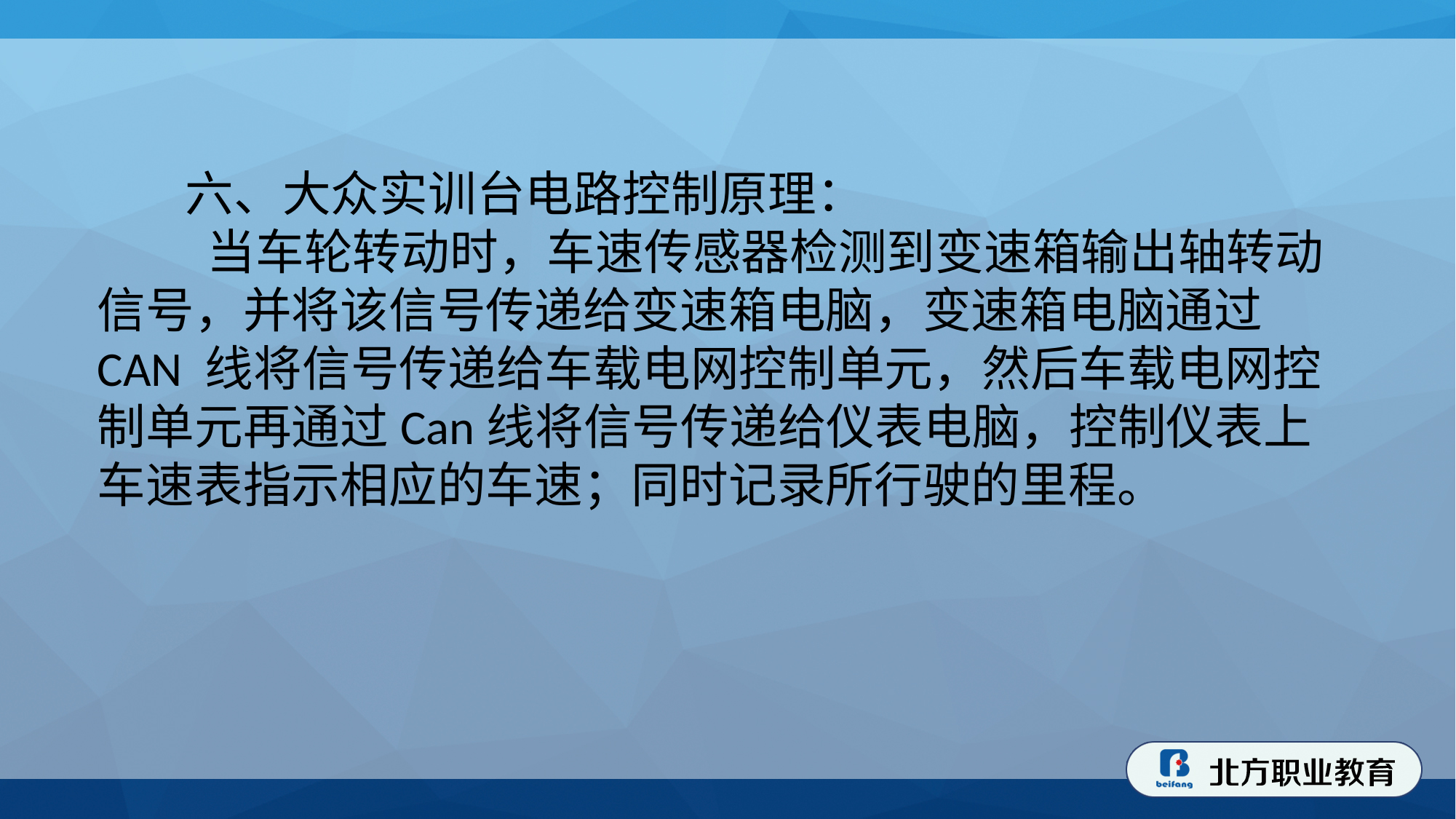

六、大众实训台电路控制原理：
         当车轮转动时，车速传感器检测到变速箱输出轴转动信号，并将该信号传递给变速箱电脑，变速箱电脑通过CAN 线将信号传递给车载电网控制单元，然后车载电网控制单元再通过Can线将信号传递给仪表电脑，控制仪表上车速表指示相应的车速；同时记录所行驶的里程。